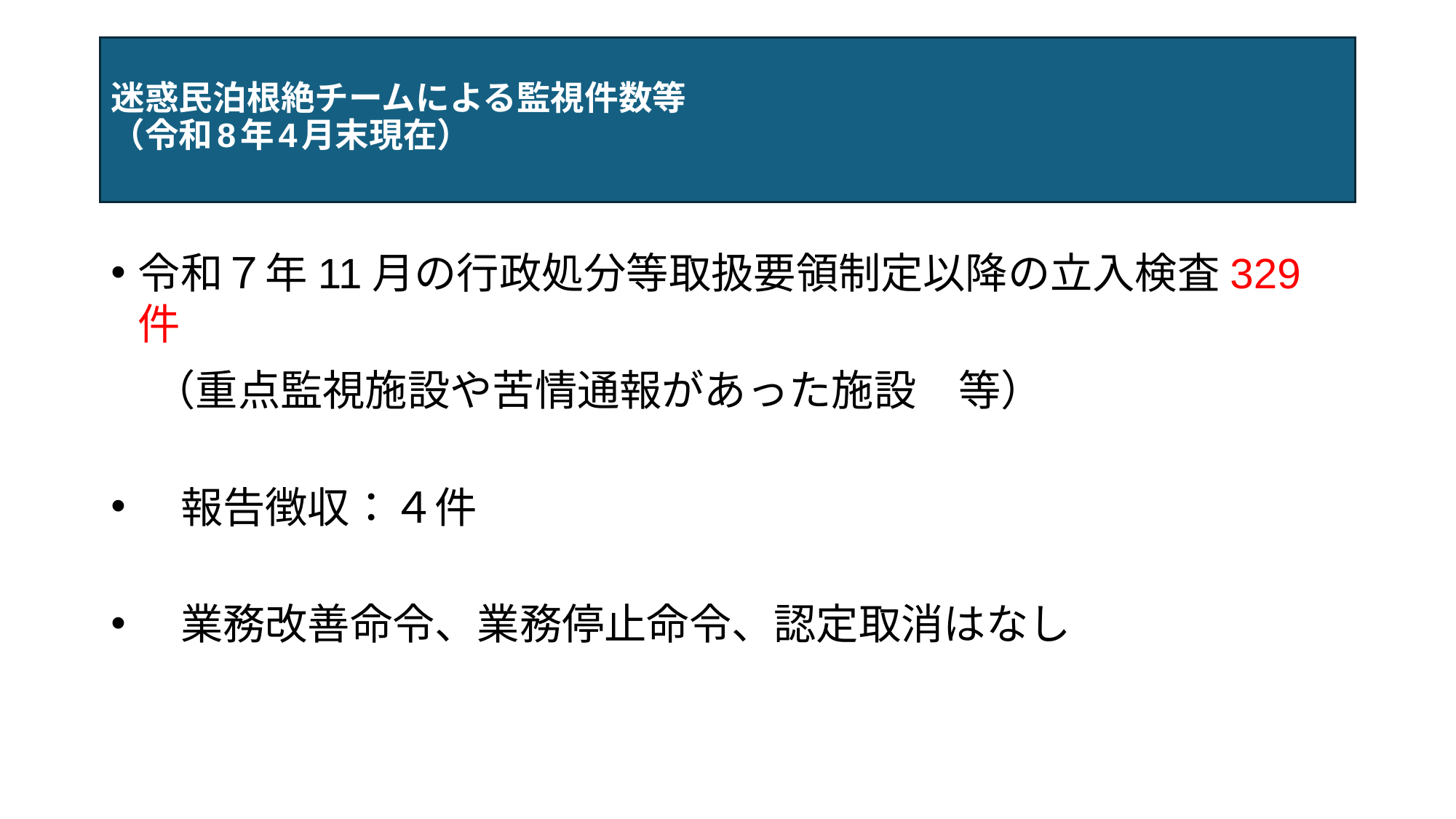

# 迷惑民泊根絶チームによる監視件数等 （令和8年4月末現在）
令和７年11月の行政処分等取扱要領制定以降の立入検査329件
　（重点監視施設や苦情通報があった施設　等）
　報告徴収：４件
　業務改善命令、業務停止命令、認定取消はなし